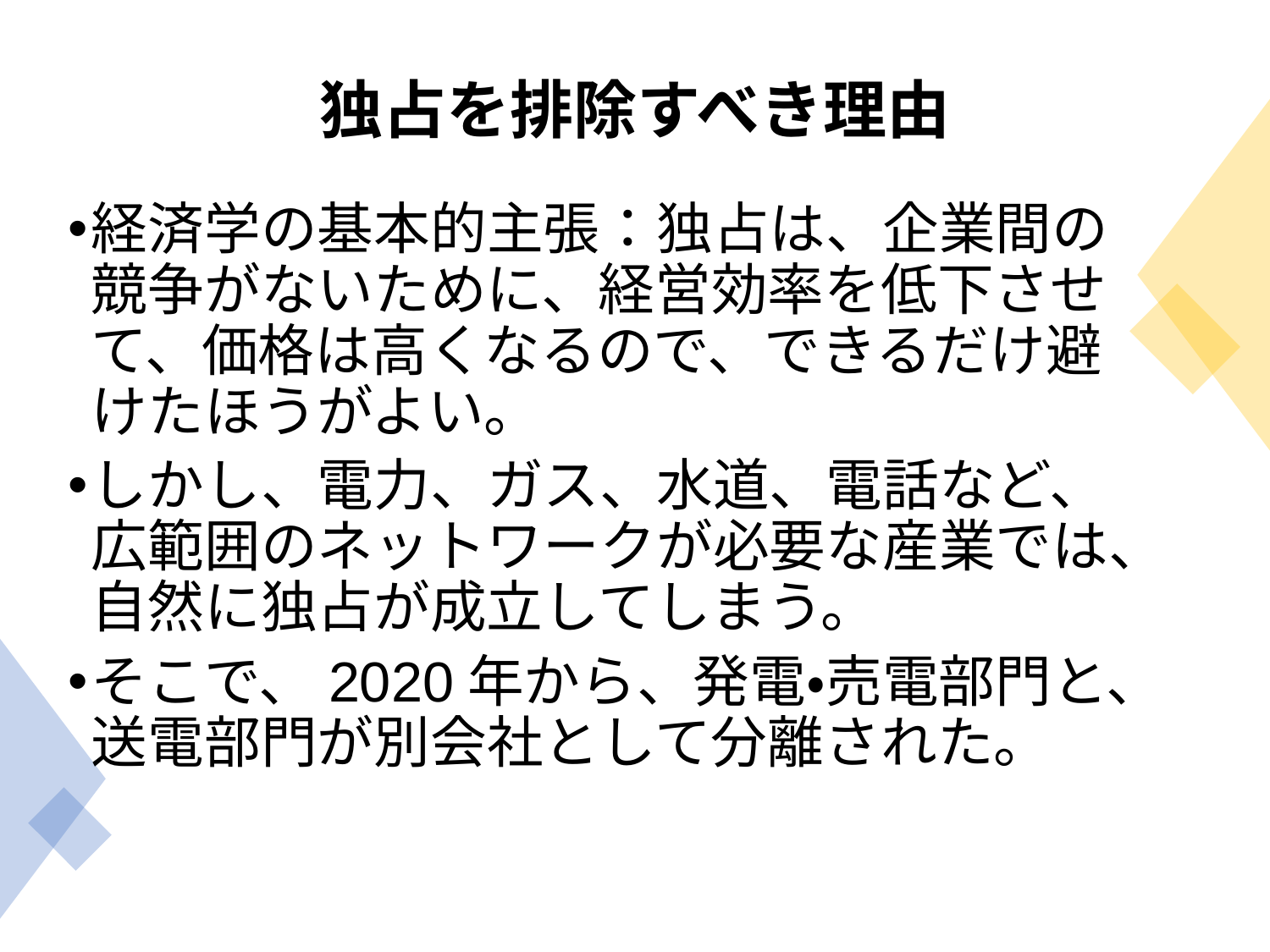

独占を排除すべき理由
経済学の基本的主張：独占は、企業間の競争がないために、経営効率を低下させて、価格は高くなるので、できるだけ避けたほうがよい。
しかし、電力、ガス、水道、電話など、広範囲のネットワークが必要な産業では、自然に独占が成立してしまう。
そこで、2020年から、発電・売電部門と、送電部門が別会社として分離された。